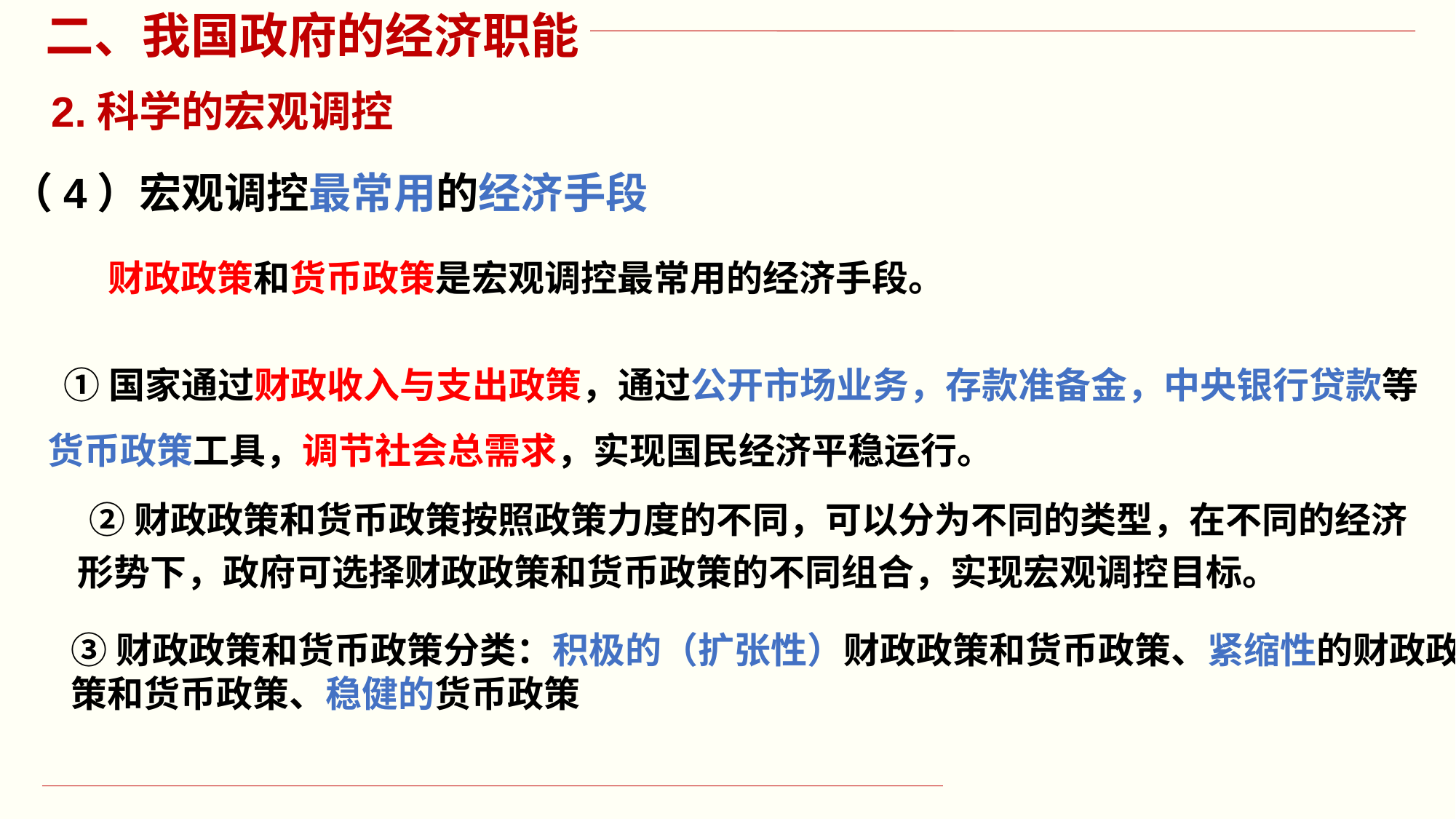

二、我国政府的经济职能
2.科学的宏观调控
（4）宏观调控最常用的经济手段
财政政策和货币政策是宏观调控最常用的经济手段。
  ①国家通过财政收入与支出政策，通过公开市场业务，存款准备金，中央银行贷款等货币政策工具，调节社会总需求，实现国民经济平稳运行。
②财政政策和货币政策按照政策力度的不同，可以分为不同的类型，在不同的经济             形势下，政府可选择财政政策和货币政策的不同组合，实现宏观调控目标。

③财政政策和货币政策分类：积极的（扩张性）财政政策和货币政策、紧缩性的财政政策和货币政策、稳健的货币政策